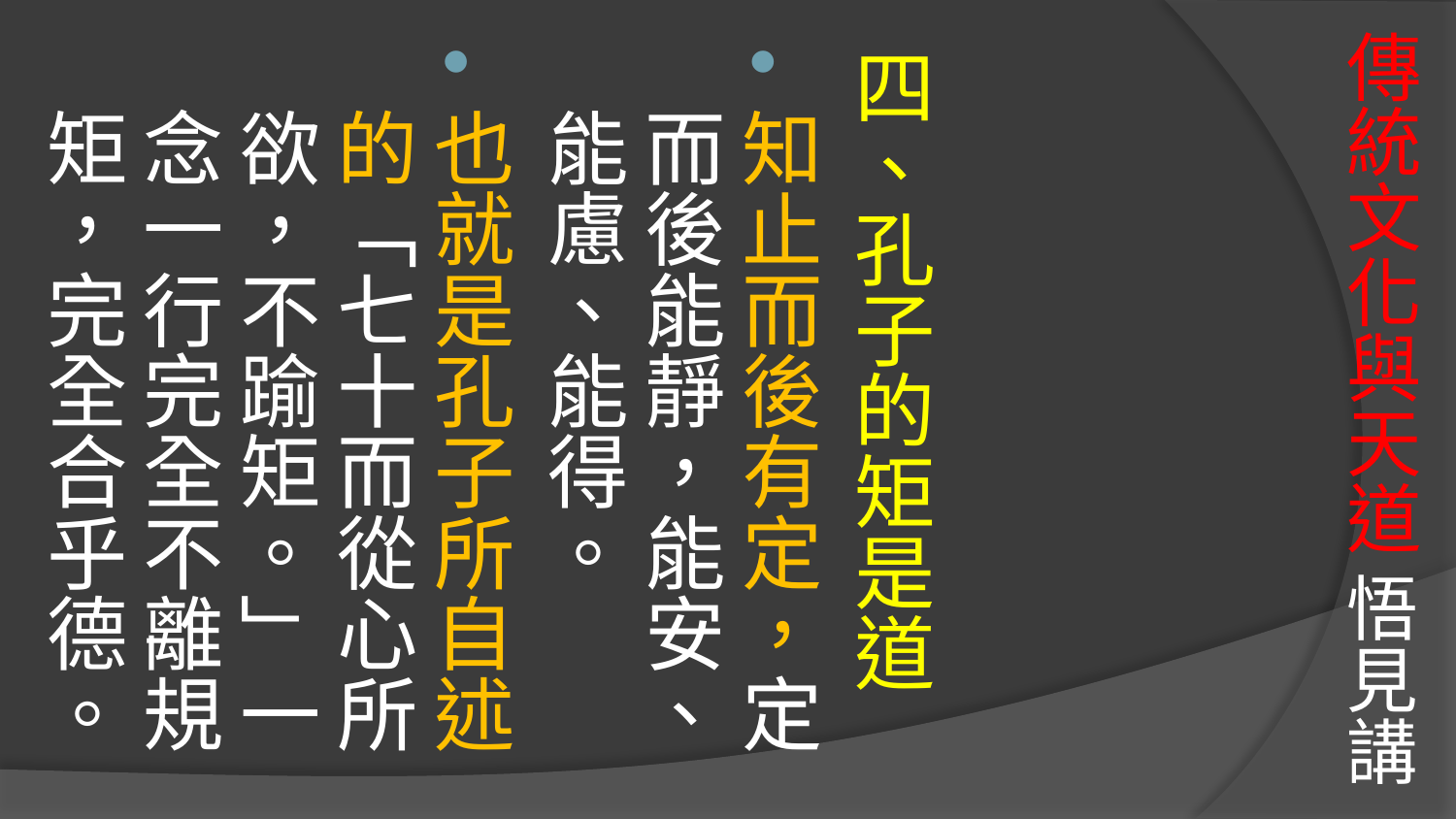

# 傳統文化與天道 悟見講
四、孔子的矩是道
知止而後有定，定而後能靜，能安、能慮、能得。
也就是孔子所自述的「七十而從心所欲，不踰矩。」一念一行完全不離規矩，完全合乎德。